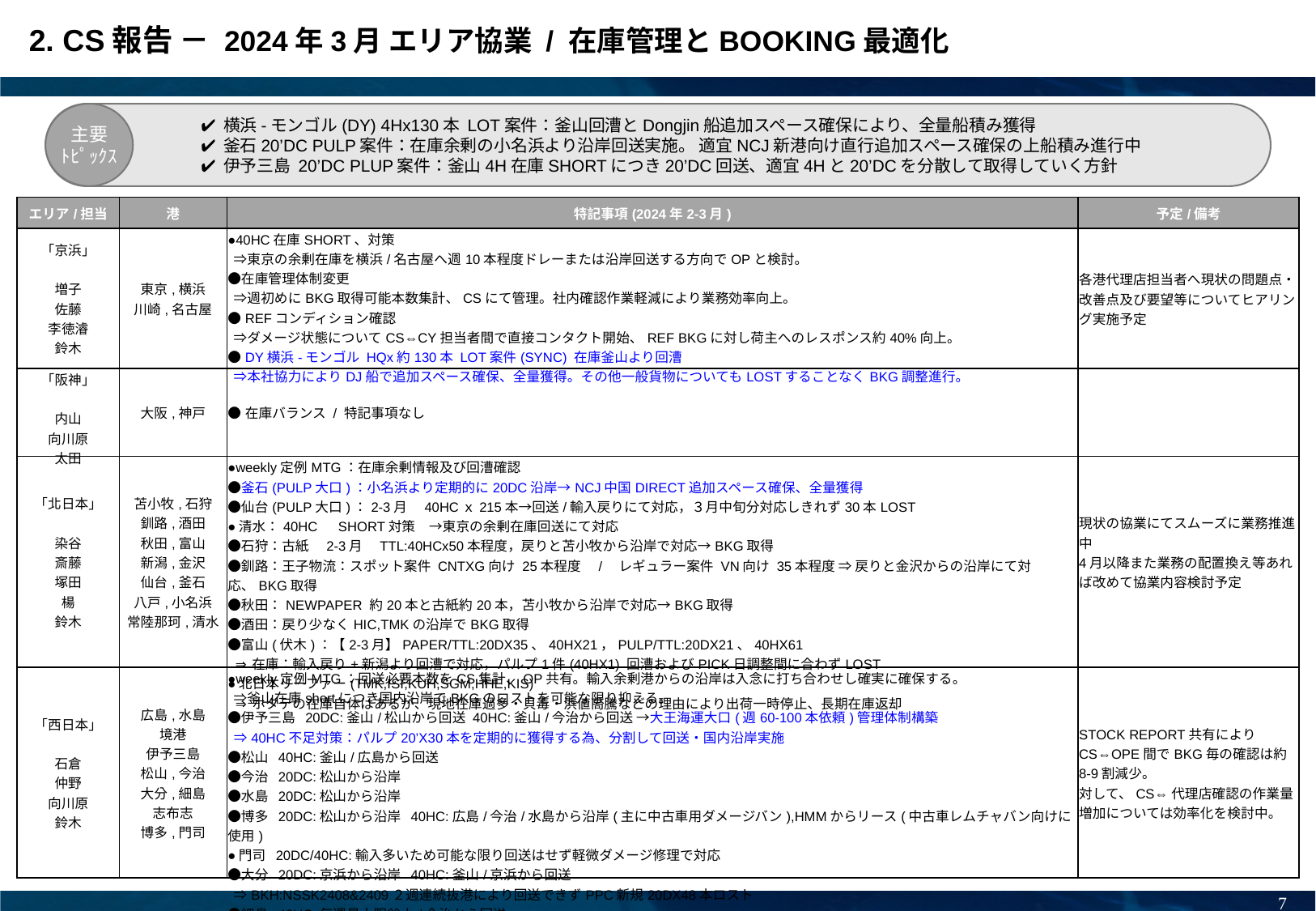

2. CS報告 － 2024年3月 エリア協業 / 在庫管理とBOOKING最適化
主要
ﾄﾋﾟｯｸｽ
✔ 横浜-モンゴル(DY) 4Hx130本 LOT案件：釜山回漕とDongjin船追加スペース確保により、全量船積み獲得
✔ 釜石20’DC PULP案件：在庫余剰の小名浜より沿岸回送実施。 適宜NCJ新港向け直行追加スペース確保の上船積み進行中
✔ 伊予三島 20’DC PLUP案件：釜山4H在庫SHORTにつき20’DC回送、適宜4Hと20’DCを分散して取得していく方針
| エリア/担当 | 港 | 特記事項(2024年2-3月) | 予定/備考 |
| --- | --- | --- | --- |
| 「京浜」 増子 佐藤 李徳濬 鈴木 | 東京,横浜 川崎,名古屋 | ●40HC在庫SHORT、対策 ⇒東京の余剰在庫を横浜/名古屋へ週10本程度ドレーまたは沿岸回送する方向でOPと検討。 ●在庫管理体制変更 ⇒週初めにBKG取得可能本数集計、CSにて管理。社内確認作業軽減により業務効率向上。 ●REFコンディション確認 ⇒ダメージ状態についてCS⇔CY担当者間で直接コンタクト開始、REF BKGに対し荷主へのレスポンス約40%向上。 ●DY横浜-モンゴル HQx約130本 LOT案件(SYNC) 在庫釜山より回漕 ⇒本社協力によりDJ船で追加スペース確保、全量獲得。その他一般貨物についてもLOSTすることなくBKG調整進行。 | 各港代理店担当者へ現状の問題点・改善点及び要望等についてヒアリング実施予定 |
| 「阪神」 内山 向川原 太田 | 大阪,神戸 | ●在庫バランス / 特記事項なし |  |
| 「北日本」 染谷 斎藤 塚田 楊 鈴木 | 苫小牧,石狩 釧路,酒田 秋田,富山 新潟,金沢 仙台,釜石 八戸,小名浜 常陸那珂,清水 | ●weekly定例MTG：在庫余剰情報及び回漕確認 ●釜石(PULP大口)：小名浜より定期的に20DC沿岸→NCJ中国DIRECT追加スペース確保、全量獲得 ●仙台(PULP大口)：2-3月　40HCｘ215本→回送/輸入戻りにて対応，３月中旬分対応しきれず30本LOST ●清水：40HC　SHORT対策　→東京の余剰在庫回送にて対応 ●石狩：古紙　2-3月　TTL:40HCx50本程度，戻りと苫小牧から沿岸で対応→BKG取得 ●釧路：王子物流：スポット案件 CNTXG向け 25本程度　/　レギュラー案件 VN向け 35本程度 ⇒ 戻りと金沢からの沿岸にて対応、BKG取得 ●秋田：NEWPAPER 約20本と古紙約20本，苫小牧から沿岸で対応→BKG取得 ●酒田：戻り少なくHIC,TMKの沿岸でBKG取得 ●富山(伏木)：【2-3月】PAPER/TTL:20DX35、40HX21，PULP/TTL:20DX21、40HX61 ⇒在庫：輸入戻り+新潟より回漕で対応，パルプ1件(40HX1) 回漕およびPICK日調整間に合わずLOST ●北日本リーファー(TMK,ISI,KUH,SGM,HHE,KIS) ⇒ホタテの在庫自体はあるが、現地在庫過多・貝毒・浜値高騰などの理由により出荷一時停止、長期在庫返却 | 現状の協業にてスムーズに業務推進中 4月以降また業務の配置換え等あれば改めて協業内容検討予定 |
| 「西日本」 石倉 仲野 向川原 鈴木 | 広島,水島 境港 伊予三島 松山,今治 大分,細島 志布志 博多,門司 | ●weekly定例MTG：回送必要本数をCS集計、OP共有。輸入余剰港からの沿岸は入念に打ち合わせし確実に確保する。 ⇒釜山在庫shortにつき国内沿岸でBKGのロストを可能な限り抑える。 ●伊予三島 20DC:釜山/松山から回送 40HC:釜山/今治から回送 →大王海運大口(週60-100本依頼)管理体制構築 ⇒40HC不足対策：パルプ20’X30本を定期的に獲得する為、分割して回送・国内沿岸実施 ●松山 40HC:釜山/広島から回送 ●今治 20DC:松山から沿岸 ●水島 20DC:松山から沿岸 ●博多 20DC:松山から沿岸 40HC:広島/今治/水島から沿岸(主に中古車用ダメージバン),HMMからリース(中古車レムチャバン向けに使用) ●門司 20DC/40HC:輸入多いため可能な限り回送はせず軽微ダメージ修理で対応 ●大分 20DC:京浜から沿岸 40HC:釜山/京浜から回送 ⇒BKH:NSSK2408&2409２週連続抜港により回送できずPPC新規20DX48本ロスト ●細島 40HC:毎週最大限釜山/今治から回送 | STOCK REPORT共有によりCS⇔OPE間でBKG毎の確認は約8-9割減少。 対して、CS⇔代理店確認の作業量増加については効率化を検討中。 |
7